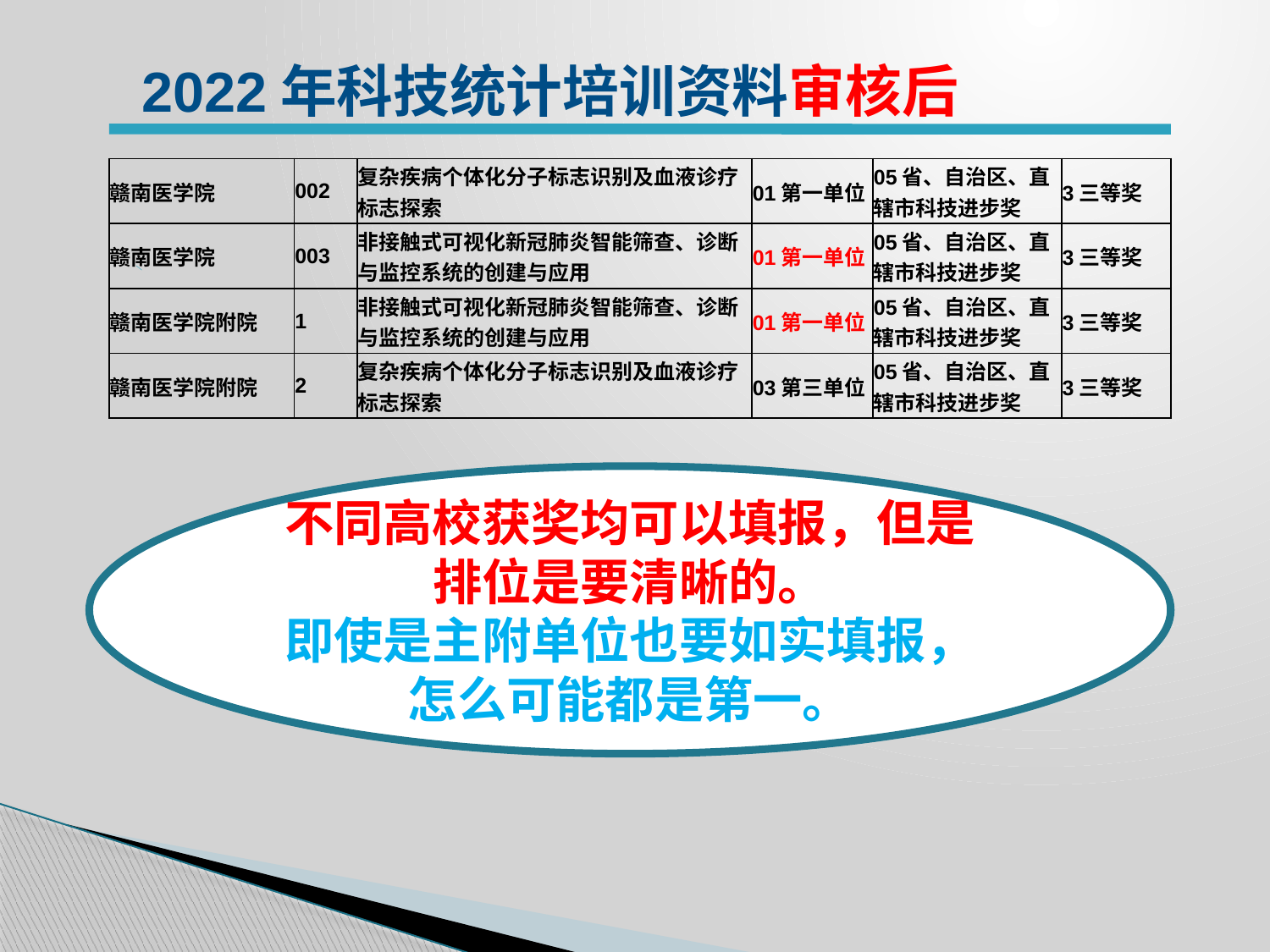

2022年科技统计培训资料审核后
| 赣南医学院 | 002 | 复杂疾病个体化分子标志识别及血液诊疗标志探索 | 01第一单位 | 05省、自治区、直辖市科技进步奖 | 3三等奖 |
| --- | --- | --- | --- | --- | --- |
| 赣南医学院 | 003 | 非接触式可视化新冠肺炎智能筛查、诊断与监控系统的创建与应用 | 01第一单位 | 05省、自治区、直辖市科技进步奖 | 3三等奖 |
| 赣南医学院附院 | 1 | 非接触式可视化新冠肺炎智能筛查、诊断与监控系统的创建与应用 | 01第一单位 | 05省、自治区、直辖市科技进步奖 | 3三等奖 |
| 赣南医学院附院 | 2 | 复杂疾病个体化分子标志识别及血液诊疗标志探索 | 03第三单位 | 05省、自治区、直辖市科技进步奖 | 3三等奖 |
不同高校获奖均可以填报，但是排位是要清晰的。
即使是主附单位也要如实填报，怎么可能都是第一。